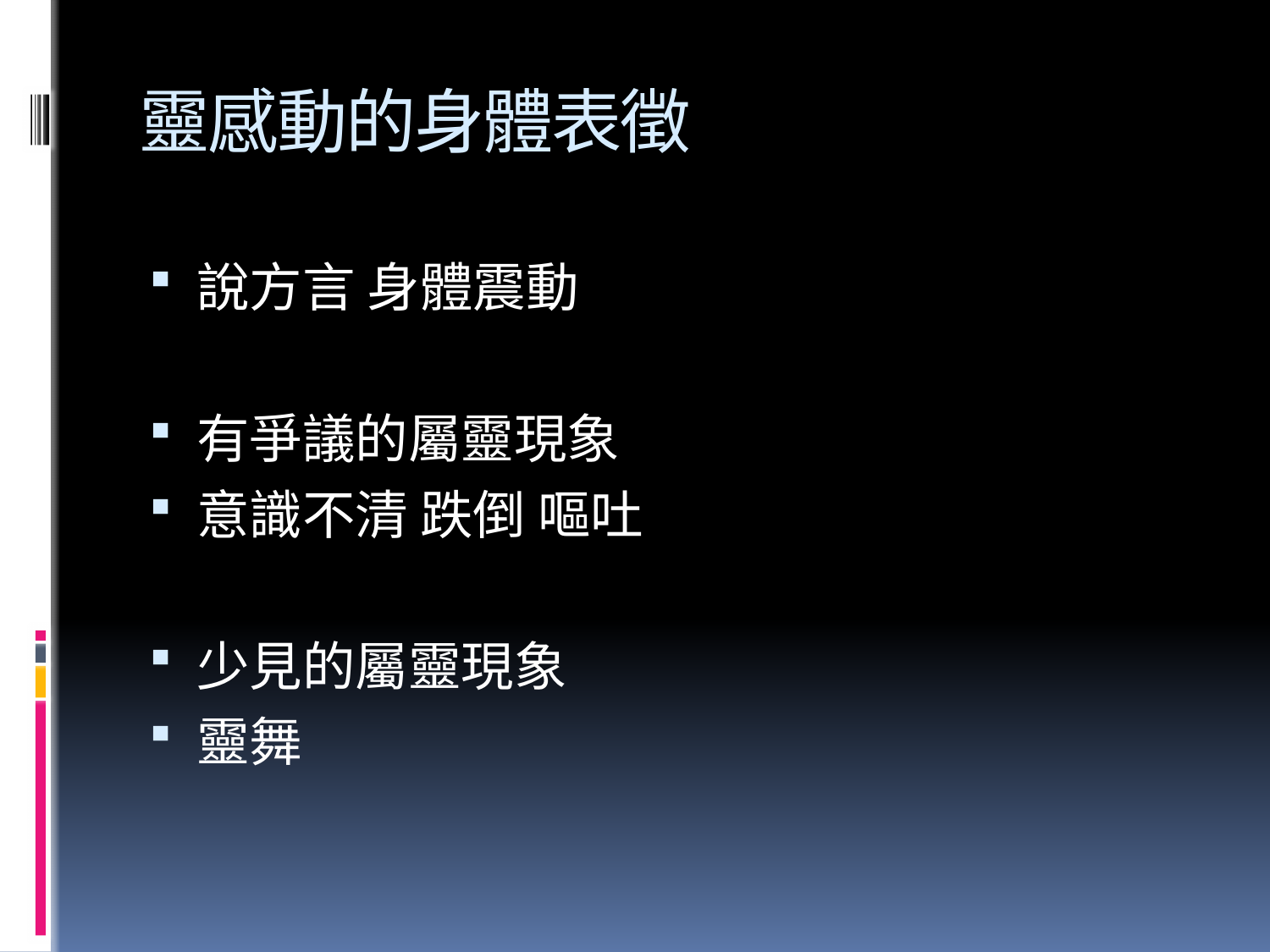

# 靈感動的身體表徵
說方言 身體震動

有爭議的屬靈現象
意識不清 跌倒 嘔吐

少見的屬靈現象
靈舞